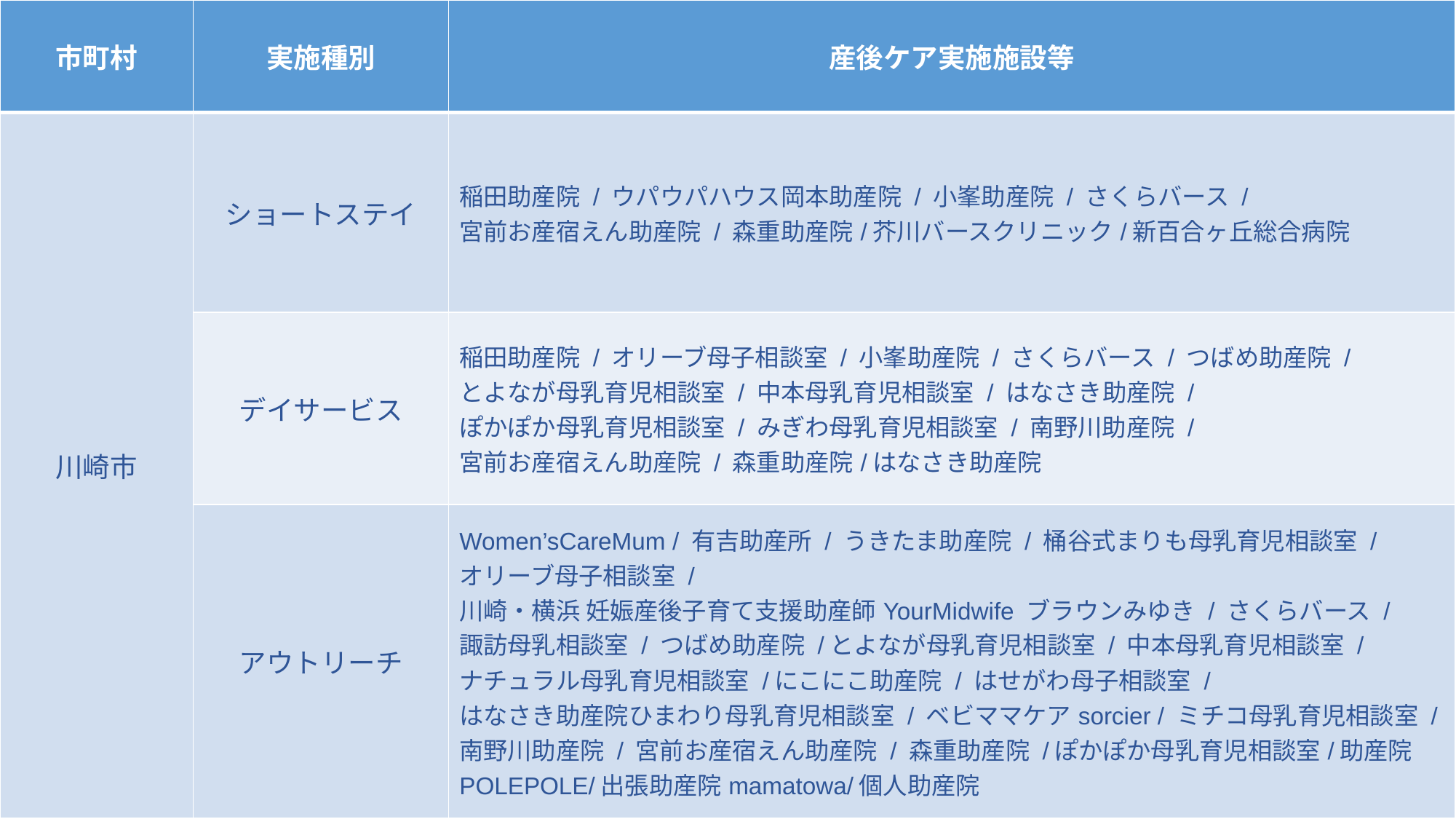

| 市町村 | 実施種別 | 産後ケア実施施設等 |
| --- | --- | --- |
| 川崎市 | ショートステイ | 稲田助産院 / ウパウパハウス岡本助産院 / 小峯助産院 / さくらバース / 宮前お産宿えん助産院 / 森重助産院/芥川バースクリニック/新百合ヶ丘総合病院 |
|  | デイサービス | 稲田助産院 / オリーブ母子相談室 / 小峯助産院 / さくらバース / つばめ助産院 / とよなが母乳育児相談室 / 中本母乳育児相談室 / はなさき助産院 / ぽかぽか母乳育児相談室 / みぎわ母乳育児相談室 / 南野川助産院 / 宮前お産宿えん助産院 / 森重助産院/はなさき助産院 |
|  | アウトリーチ | Women’sCareMum / 有吉助産所 / うきたま助産院 / 桶谷式まりも母乳育児相談室 / オリーブ母子相談室 / 川崎・横浜 妊娠産後子育て支援助産師YourMidwife ブラウンみゆき / さくらバース / 諏訪母乳相談室 / つばめ助産院 /とよなが母乳育児相談室 / 中本母乳育児相談室 / ナチュラル母乳育児相談室 /にこにこ助産院 / はせがわ母子相談室 / はなさき助産院ひまわり母乳育児相談室 / ベビママケアsorcier / ミチコ母乳育児相談室 / 南野川助産院 / 宮前お産宿えん助産院 / 森重助産院 /ぽかぽか母乳育児相談室/助産院POLEPOLE/出張助産院mamatowa/個人助産院 |